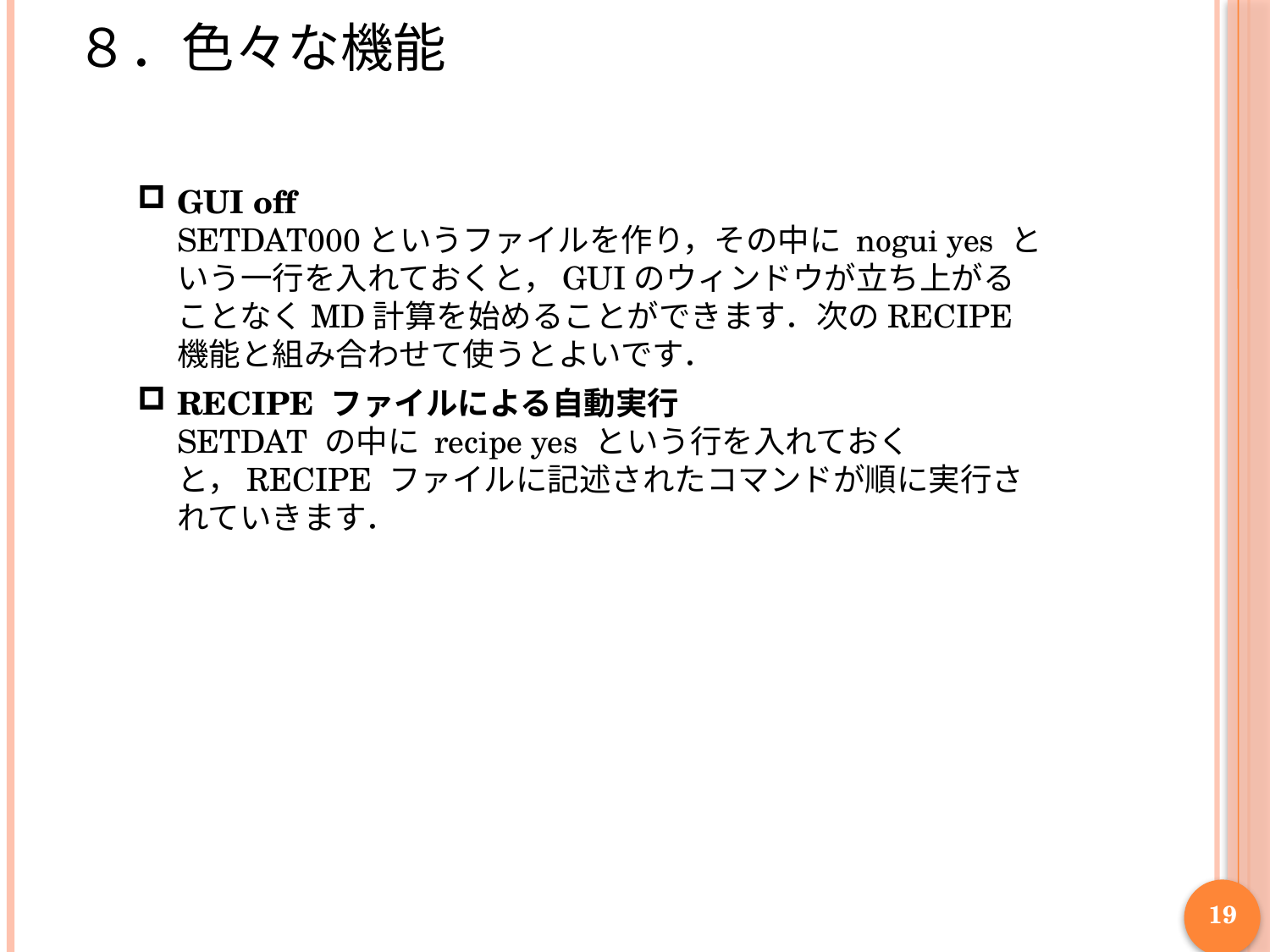

# ８．色々な機能
GUI off
SETDAT000というファイルを作り，その中に nogui yes という一行を入れておくと，GUIのウィンドウが立ち上がることなくMD計算を始めることができます．次のRECIPE機能と組み合わせて使うとよいです．
RECIPE ファイルによる自動実行
SETDAT の中に recipe yes という行を入れておくと，RECIPE ファイルに記述されたコマンドが順に実行されていきます．

19